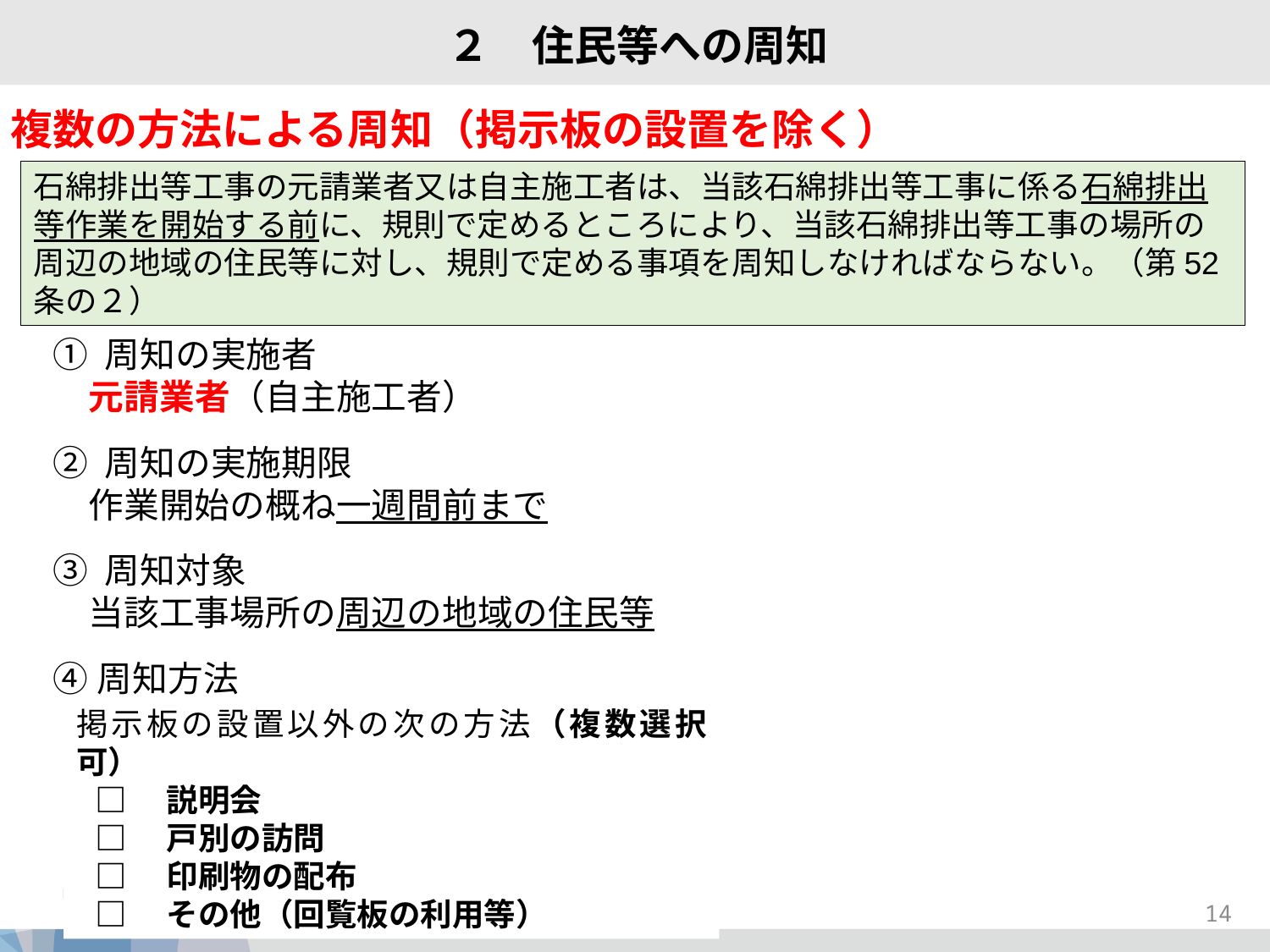

２　住民等への周知
複数の方法による周知（掲示板の設置を除く）
石綿排出等工事の元請業者又は自主施工者は、当該石綿排出等工事に係る石綿排出等作業を開始する前に、規則で定めるところにより、当該石綿排出等工事の場所の周辺の地域の住民等に対し、規則で定める事項を周知しなければならない。（第52条の２）
① 周知の実施者
　元請業者（自主施工者）

② 周知の実施期限
　作業開始の概ね一週間前まで

③ 周知対象
　当該工事場所の周辺の地域の住民等

④周知方法
掲示板の設置以外の次の方法（複数選択可）
□　説明会
□　戸別の訪問
□　印刷物の配布
□　その他（回覧板の利用等）
14